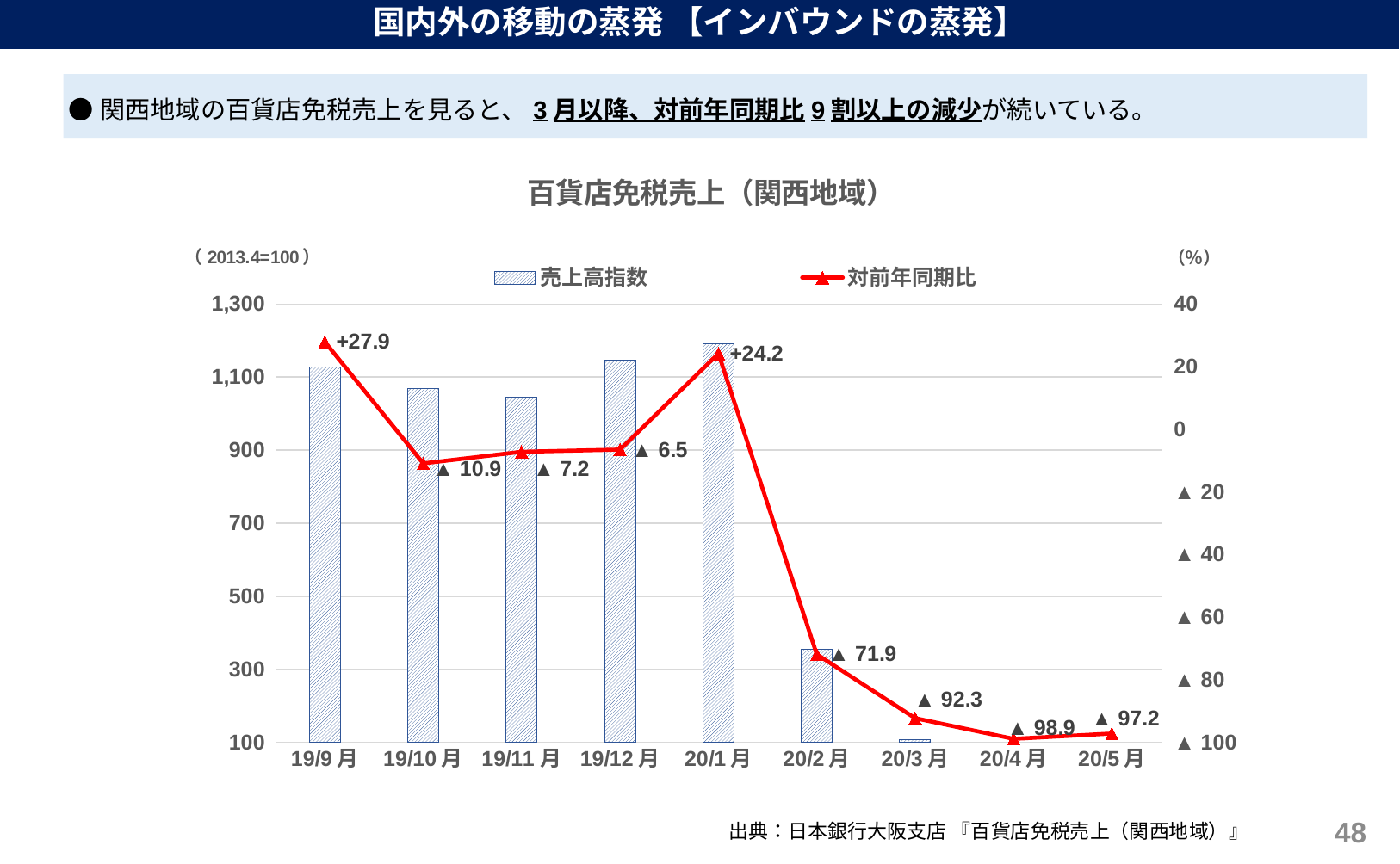

国内外の移動の蒸発 【インバウンドの蒸発】
 ●関西地域の百貨店免税売上を見ると、3月以降、対前年同期比9割以上の減少が続いている。

### Chart: 百貨店免税売上（関西地域）

| Category | 売上高指数 | 対前年同期比 |
|---|---|---|
| 19/9月 | 1128.0 | 27.9 |
| 19/10月 | 1069.0 | -10.9 |
| 19/11月 | 1044.0 | -7.2 |
| 19/12月 | 1146.0 | -6.5 |
| 20/1月 | 1191.0 | 24.2 |
| 20/2月 | 354.0 | -71.9 |
| 20/3月 | 107.0 | -92.3 |
| 20/4月 | 15.9 | -98.9 |
| 20/5月 | 37.7 | -97.2 |
48
出典：日本銀行大阪支店 『百貨店免税売上（関西地域）』